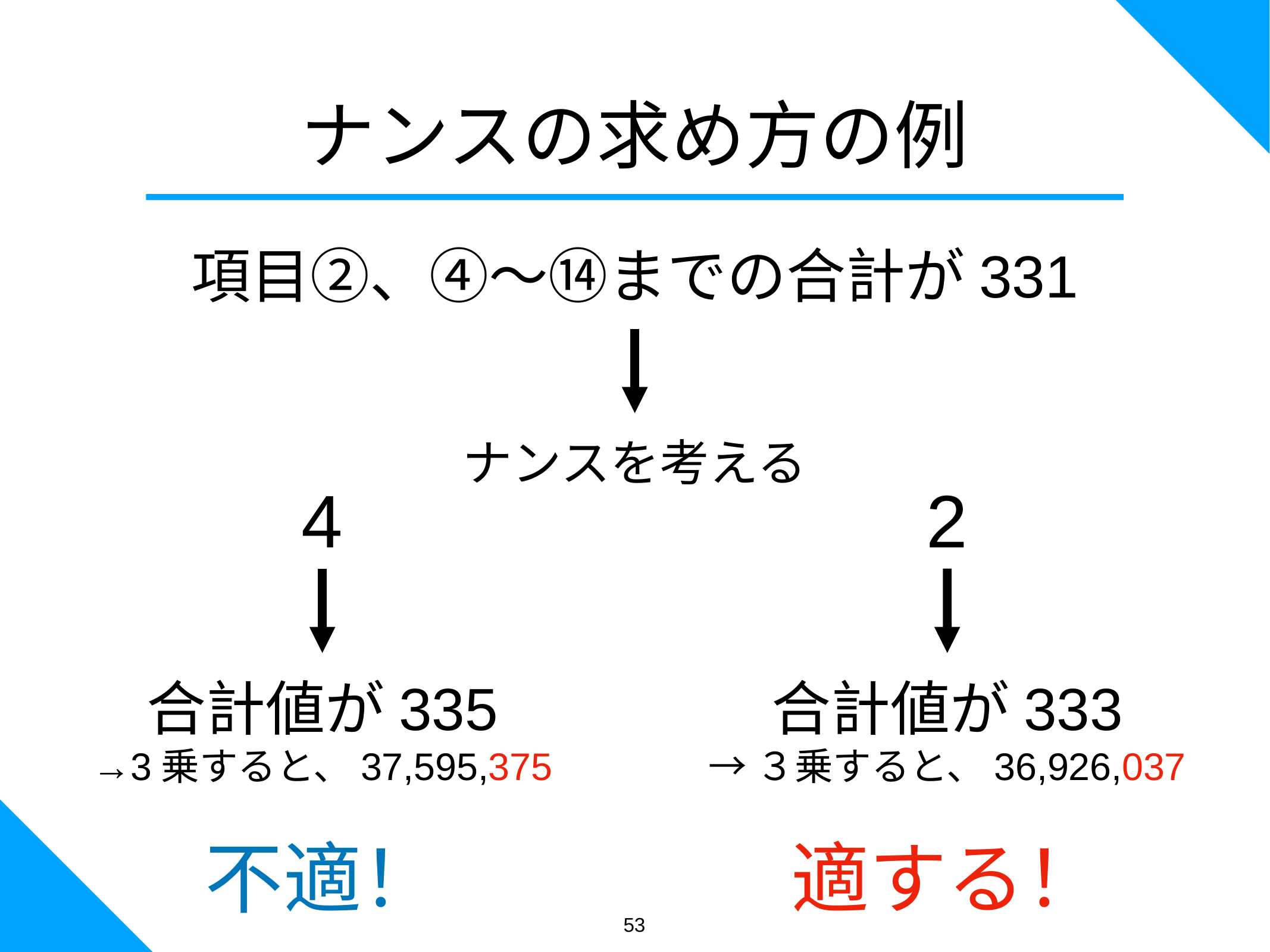

ナンスの求め方の例
項目②、④〜⑭までの合計が331

ナンスを考える
4
2

合計値が335
→3乗すると、37,595,375
合計値が333
→３乗すると、36,926,037
不適！
適する！
53